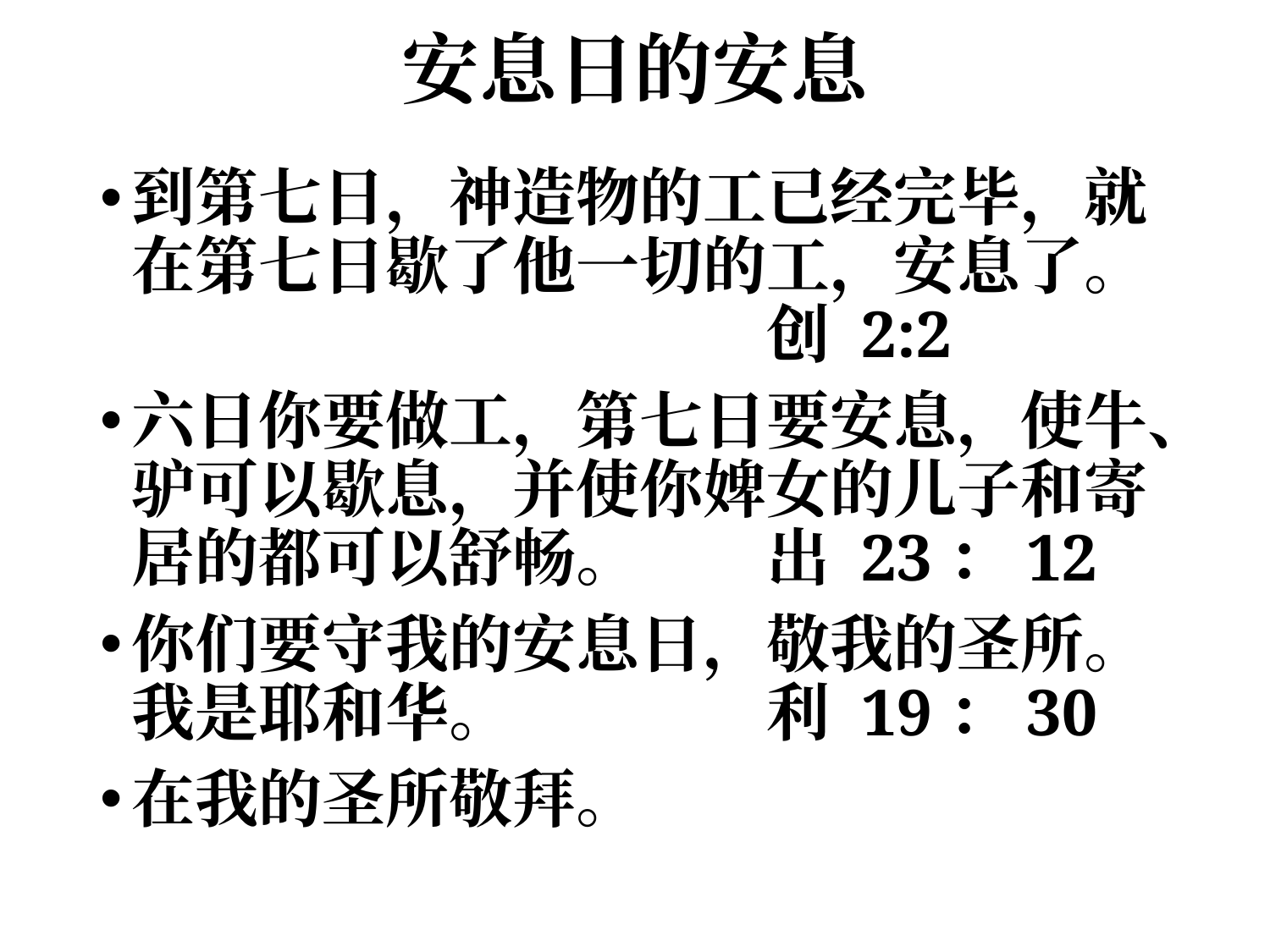

# 安息日的安息
到第七日，神造物的工已经完毕，就在第七日歇了他一切的工，安息了。					创 2:2
六日你要做工，第七日要安息，使牛、驴可以歇息，并使你婢女的儿子和寄居的都可以舒畅。	出 23：12
你们要守我的安息日，敬我的圣所。我是耶和华。		利 19：30
在我的圣所敬拜。